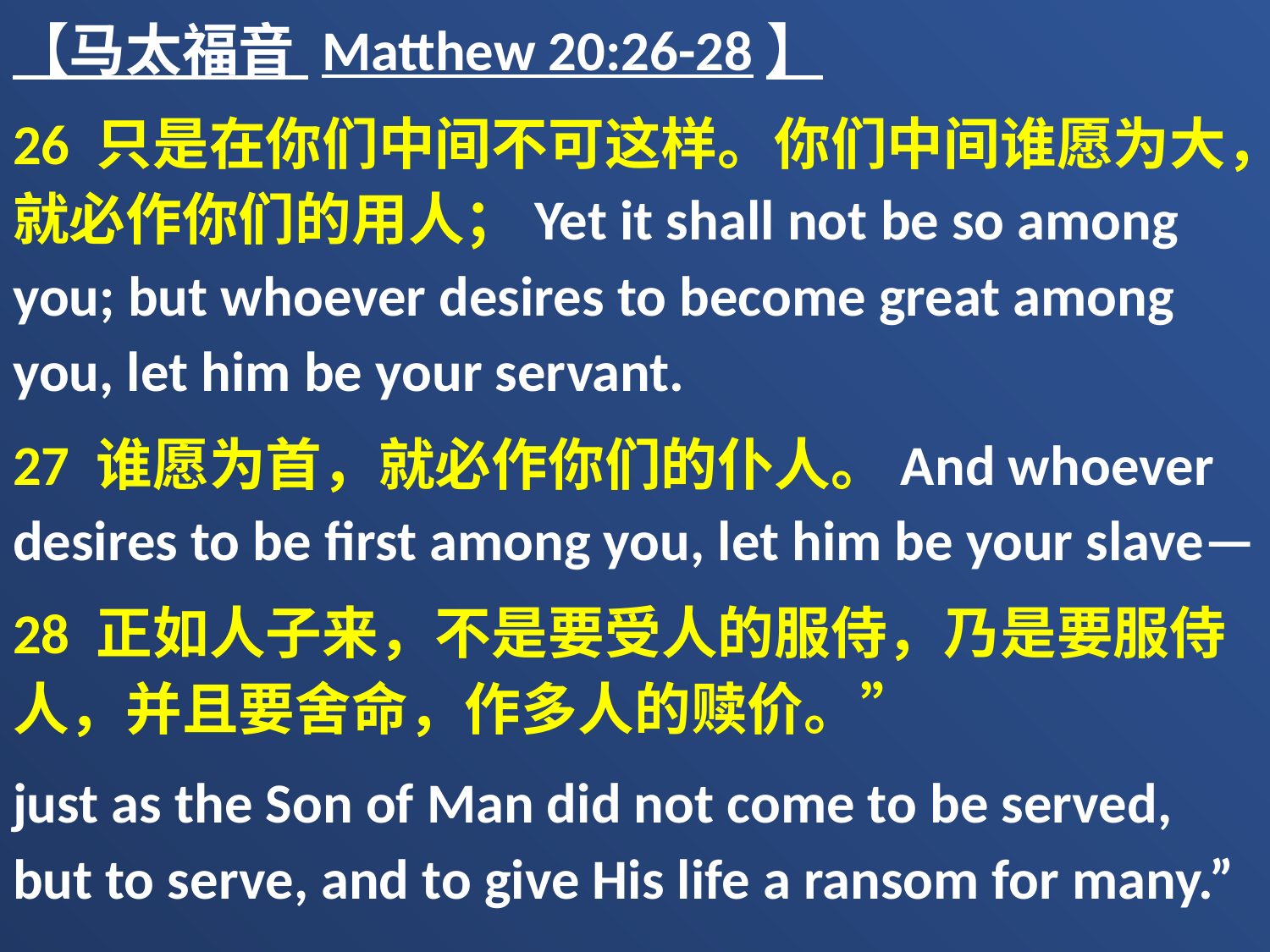

【马太福音 Matthew 20:26-28】
26 只是在你们中间不可这样。你们中间谁愿为大，就必作你们的用人；Yet it shall not be so among you; but whoever desires to become great among you, let him be your servant.
27 谁愿为首，就必作你们的仆人。And whoever desires to be first among you, let him be your slave—
28 正如人子来，不是要受人的服侍，乃是要服侍人，并且要舍命，作多人的赎价。”
just as the Son of Man did not come to be served, but to serve, and to give His life a ransom for many.”